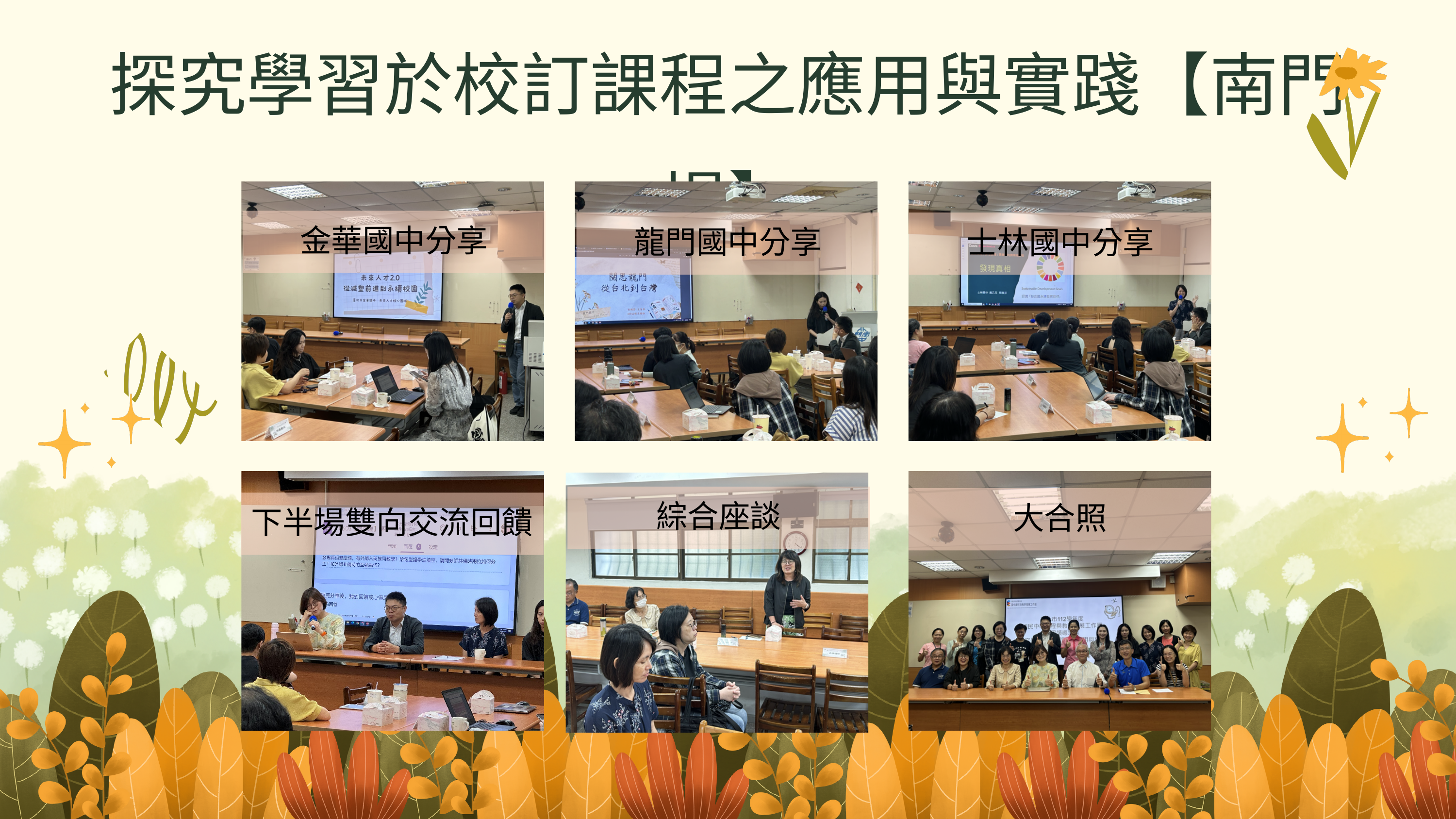

探究學習於校訂課程之應用與實踐【南門場】

金華國中分享
龍門國中分享
士林國中分享
下半場雙向交流回饋
綜合座談
大合照